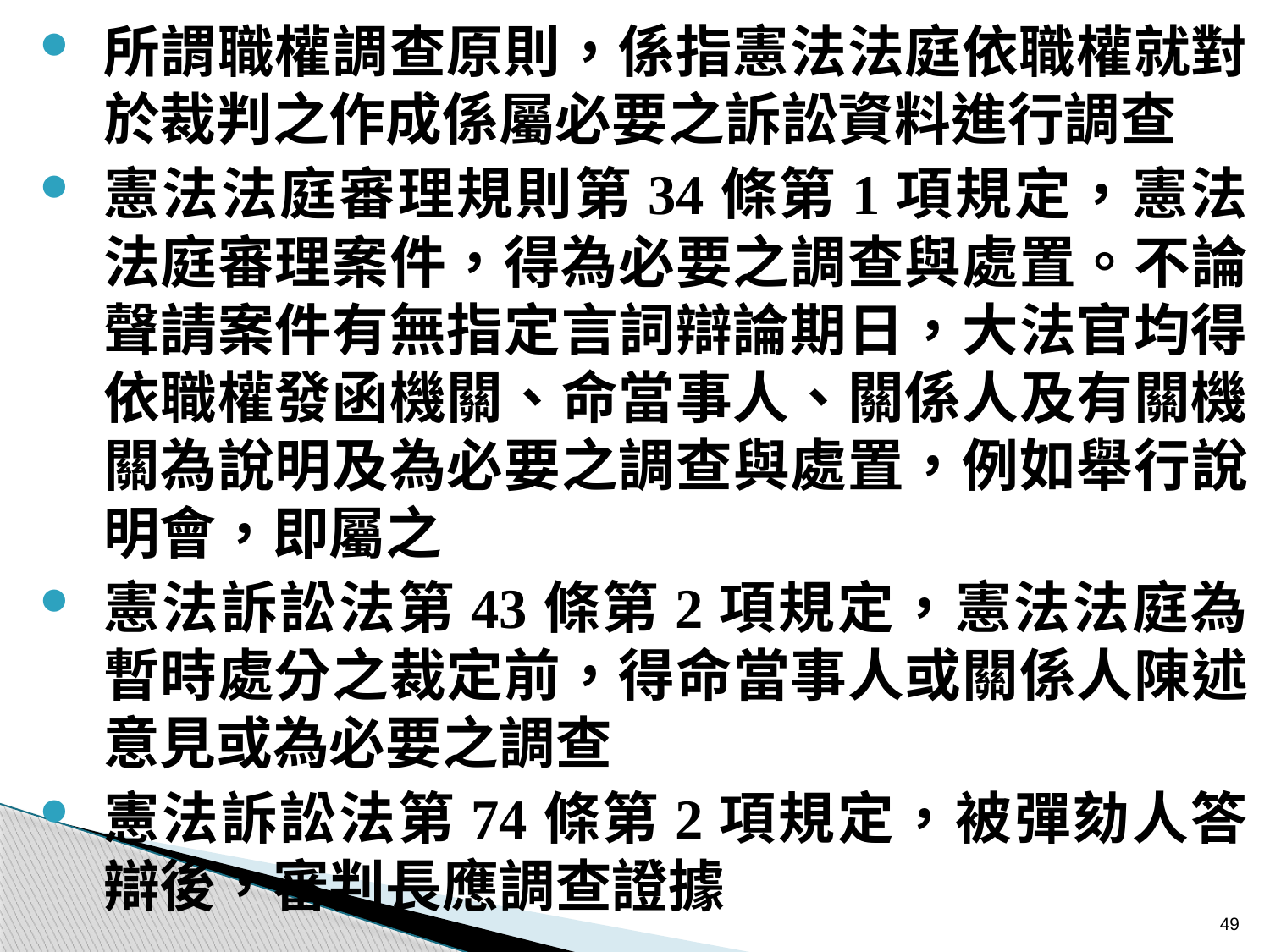

所謂職權調查原則，係指憲法法庭依職權就對於裁判之作成係屬必要之訴訟資料進行調查
憲法法庭審理規則第34條第1項規定，憲法法庭審理案件，得為必要之調查與處置。不論聲請案件有無指定言詞辯論期日，大法官均得依職權發函機關、命當事人、關係人及有關機關為說明及為必要之調查與處置，例如舉行說明會，即屬之
憲法訴訟法第43條第2項規定，憲法法庭為暫時處分之裁定前，得命當事人或關係人陳述意見或為必要之調查
憲法訴訟法第74條第2項規定，被彈劾人答辯後，審判長應調查證據
49